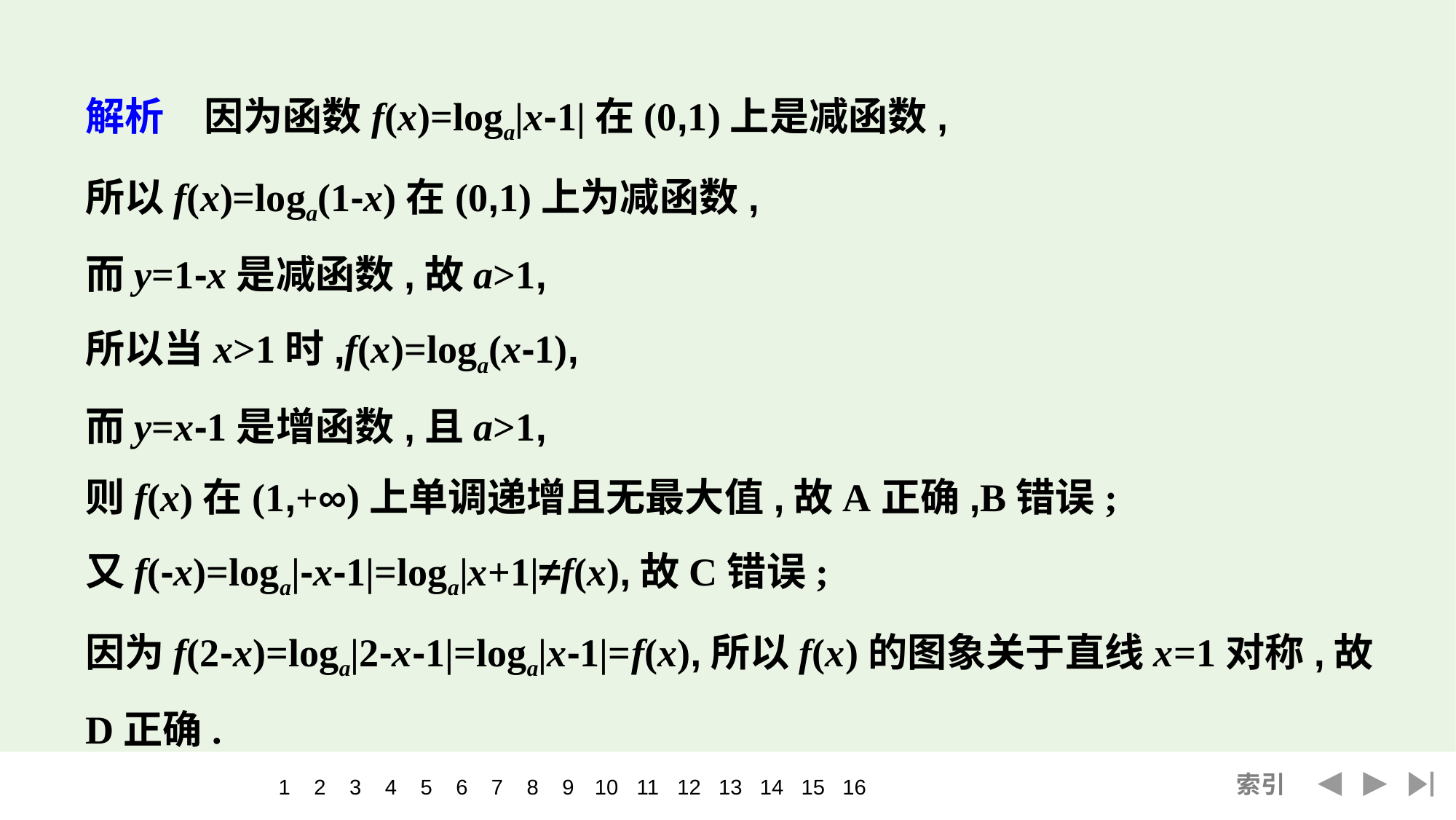

解析　因为函数f(x)=loga|x-1|在(0,1)上是减函数,
所以f(x)=loga(1-x)在(0,1)上为减函数,
而y=1-x是减函数,故a>1,
所以当x>1时,f(x)=loga(x-1),
而y=x-1是增函数,且a>1,
则f(x)在(1,+∞)上单调递增且无最大值,故A正确,B错误;
又f(-x)=loga|-x-1|=loga|x+1|≠f(x),故C错误;
因为f(2-x)=loga|2-x-1|=loga|x-1|=f(x),所以f(x)的图象关于直线x=1对称,故D正确.